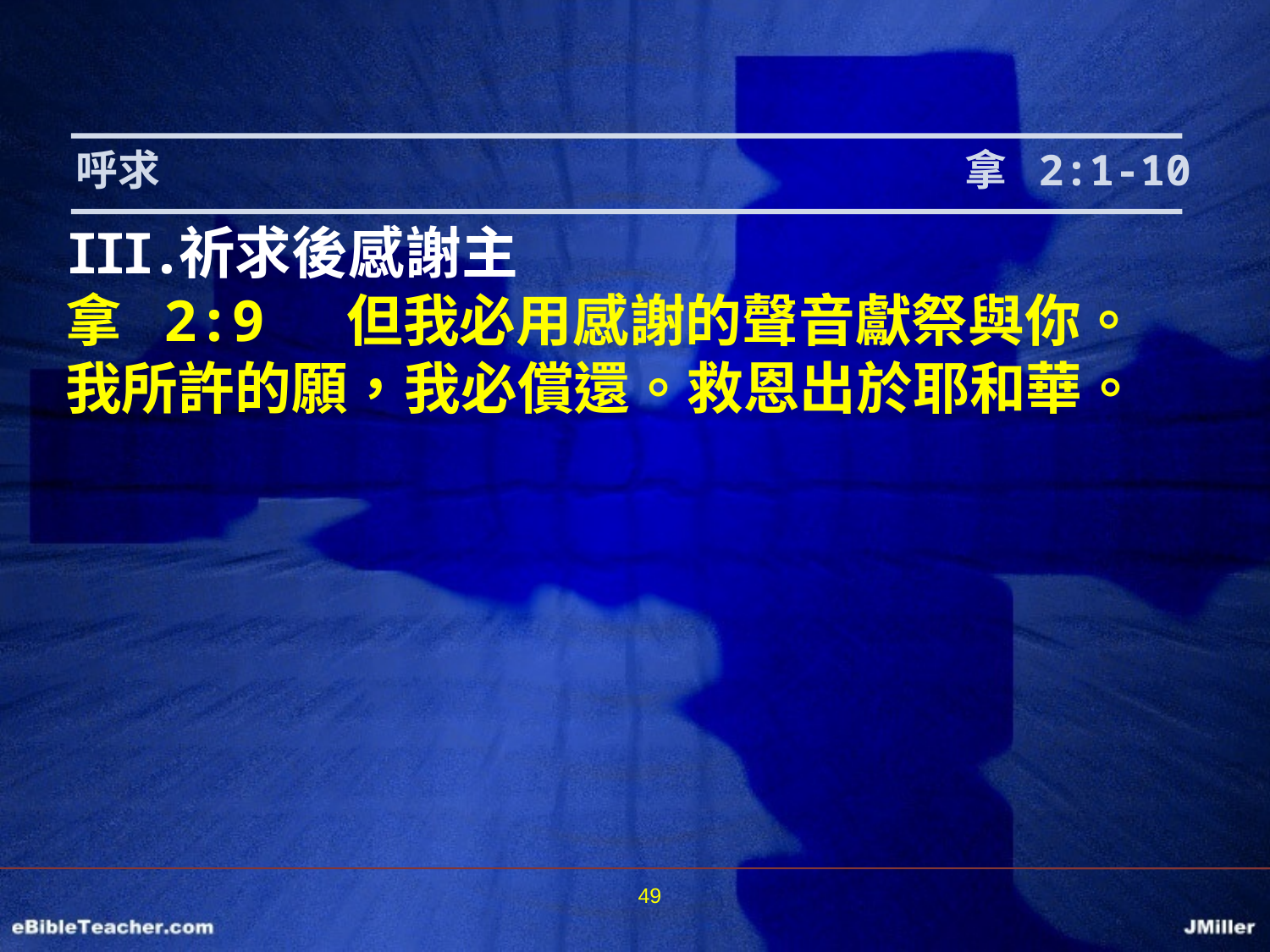

呼求							拿 2:1-10
祈求後感謝主
拿 2:9  但我必用感謝的聲音獻祭與你。我所許的願，我必償還。救恩出於耶和華。